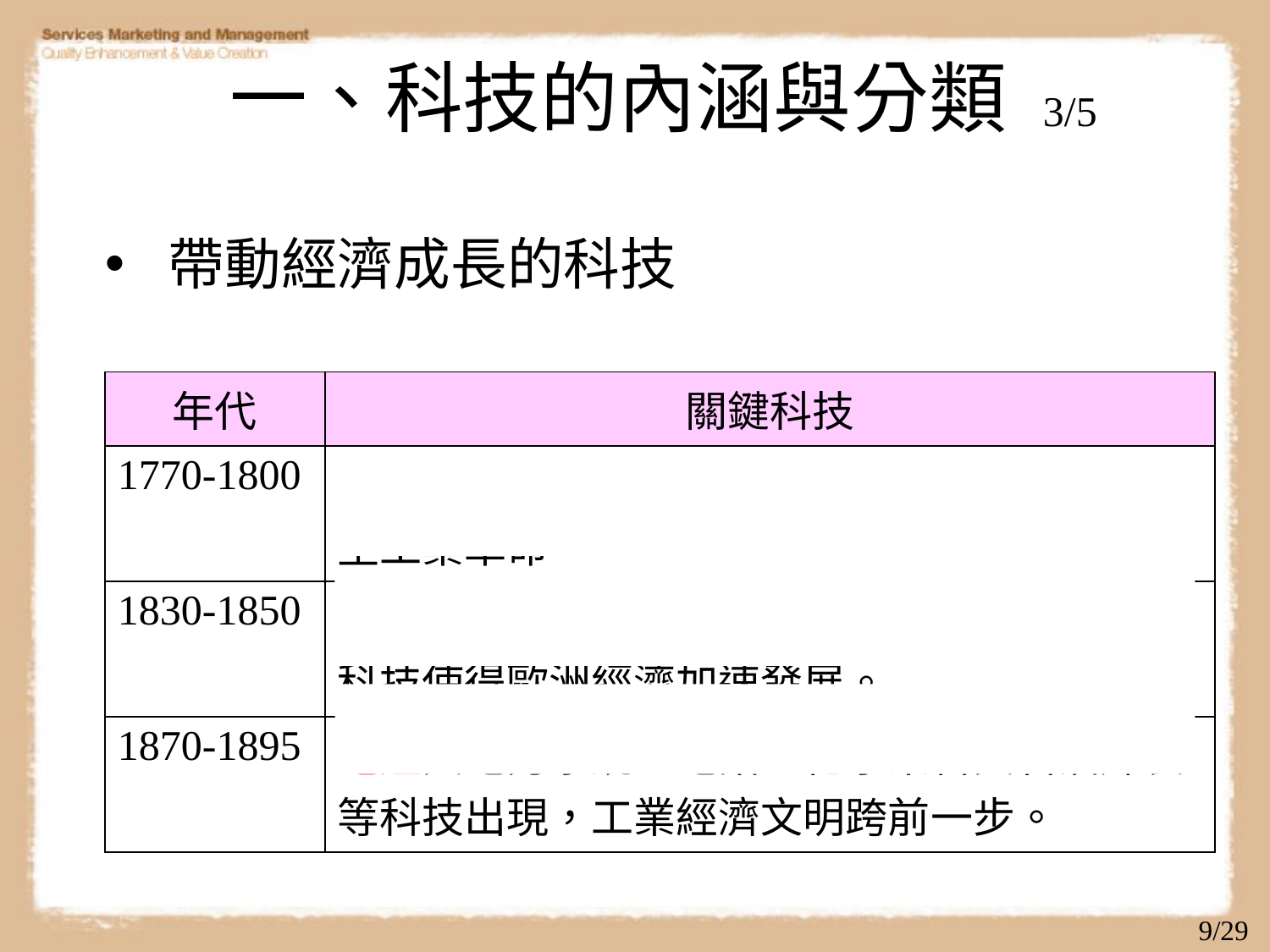

# 一、科技的內涵與分類 3/5
帶動經濟成長的科技
| 年代 | 關鍵科技 |
| --- | --- |
| 1770-1800 | 蒸氣機、煉鋼技術、紡織機等科技促使歐洲發生工業革命。 |
| 1830-1850 | 鐵路運輸、蒸汽動力船艦、電報機、煤氣燈等科技使得歐洲經濟加速發展。 |
| 1870-1895 | 電燈與電力系統、電話、化學染料與石油煉製等科技出現，工業經濟文明跨前一步。 |